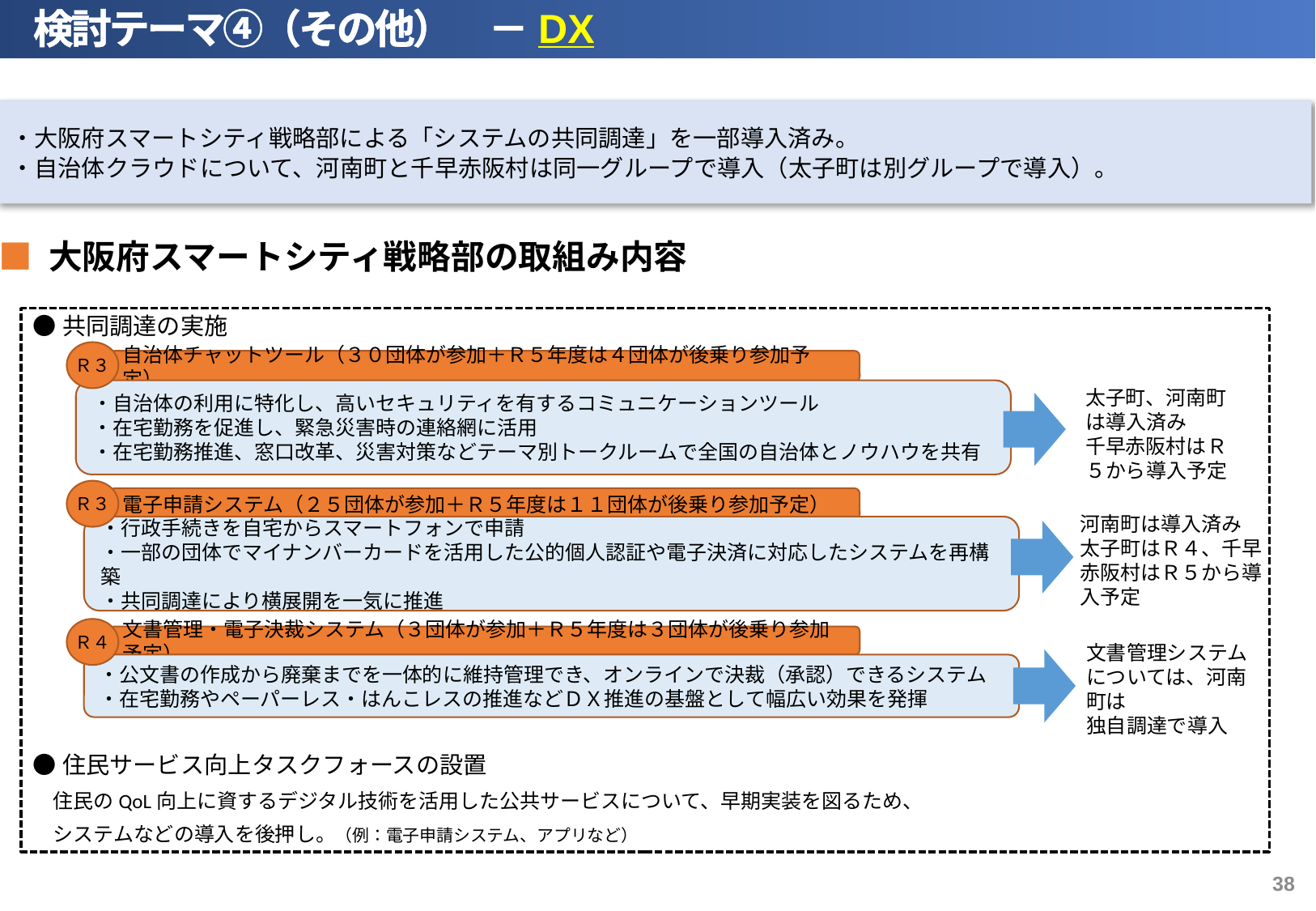

検討テーマ④（その他）　－DX

・大阪府スマートシティ戦略部による「システムの共同調達」を一部導入済み。
・自治体クラウドについて、河南町と千早赤阪村は同一グループで導入（太子町は別グループで導入）。
■ 大阪府スマートシティ戦略部の取組み内容
●共同調達の実施

●住民サービス向上タスクフォースの設置
　住民のQoL向上に資するデジタル技術を活用した公共サービスについて、早期実装を図るため、
　システムなどの導入を後押し。（例：電子申請システム、アプリなど）
Ｒ３
自治体チャットツール（３０団体が参加＋Ｒ５年度は４団体が後乗り参加予定）
太子町、河南町は導入済み
千早赤阪村はＲ５から導入予定
・自治体の利用に特化し、高いセキュリティを有するコミュニケーションツール
・在宅勤務を促進し、緊急災害時の連絡網に活用
・在宅勤務推進、窓口改革、災害対策などテーマ別トークルームで全国の自治体とノウハウを共有

Ｒ３
電子申請システム（２５団体が参加＋Ｒ５年度は１１団体が後乗り参加予定）
河南町は導入済み
太子町はＲ４、千早赤阪村はＲ５から導入予定
・行政手続きを自宅からスマートフォンで申請
・一部の団体でマイナンバーカードを活用した公的個人認証や電子決済に対応したシステムを再構築
・共同調達により横展開を一気に推進

Ｒ４
文書管理・電子決裁システム（３団体が参加＋Ｒ５年度は３団体が後乗り参加予定）
文書管理システムについては、河南町は
独自調達で導入

・公文書の作成から廃棄までを一体的に維持管理でき、オンラインで決裁（承認）できるシステム
・在宅勤務やペーパーレス・はんこレスの推進などＤＸ推進の基盤として幅広い効果を発揮

38